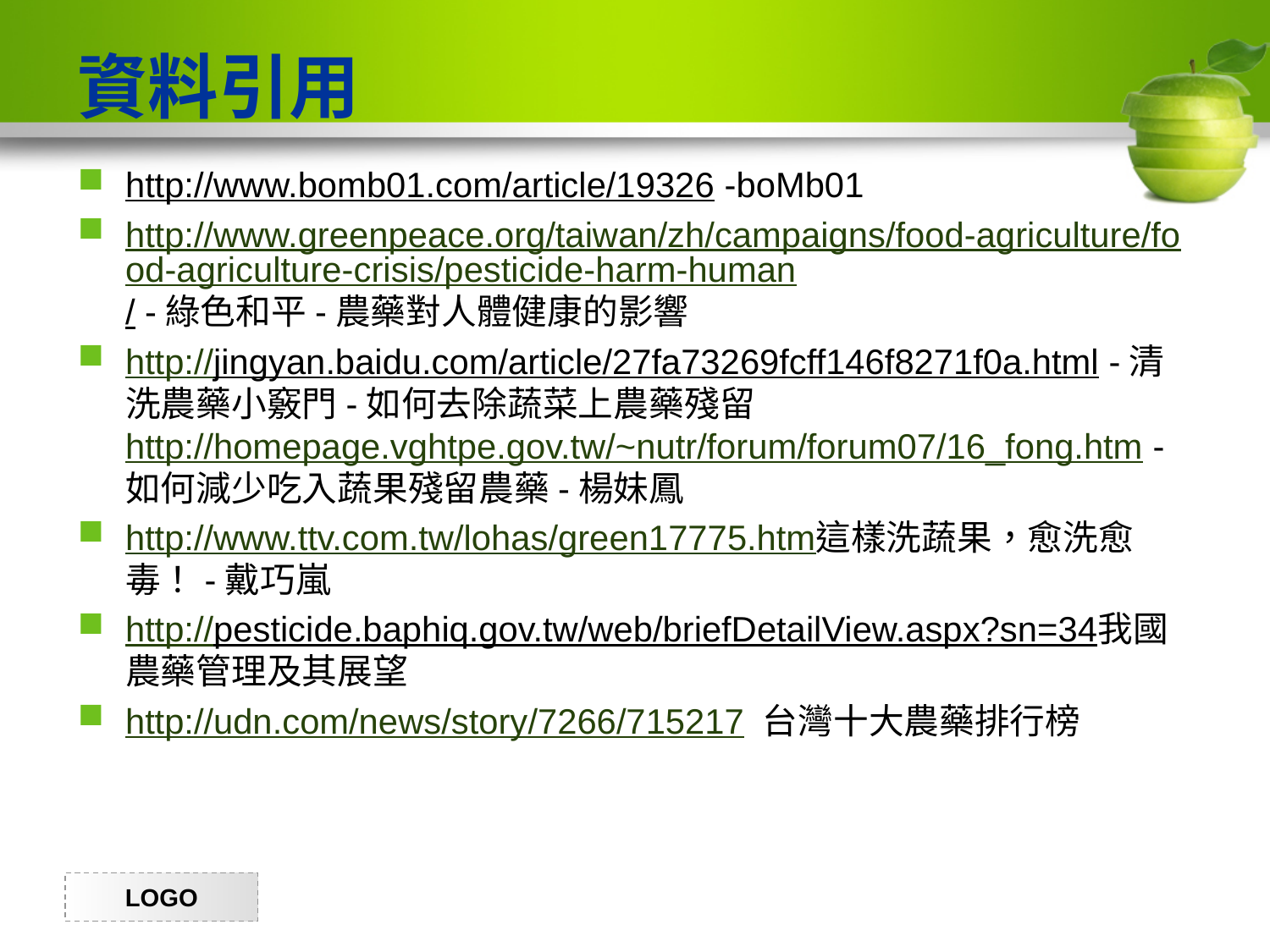

# 資料引用
http://www.bomb01.com/article/19326 -boMb01
http://www.greenpeace.org/taiwan/zh/campaigns/food-agriculture/food-agriculture-crisis/pesticide-harm-human/ -綠色和平-農藥對人體健康的影響
http://jingyan.baidu.com/article/27fa73269fcff146f8271f0a.html -清洗農藥小竅門-如何去除蔬菜上農藥殘留http://homepage.vghtpe.gov.tw/~nutr/forum/forum07/16_fong.htm -如何減少吃入蔬果殘留農藥-楊妹鳳
http://www.ttv.com.tw/lohas/green17775.htm這樣洗蔬果，愈洗愈毒！-戴巧嵐
http://pesticide.baphiq.gov.tw/web/briefDetailView.aspx?sn=34我國農藥管理及其展望
http://udn.com/news/story/7266/715217 台灣十大農藥排行榜